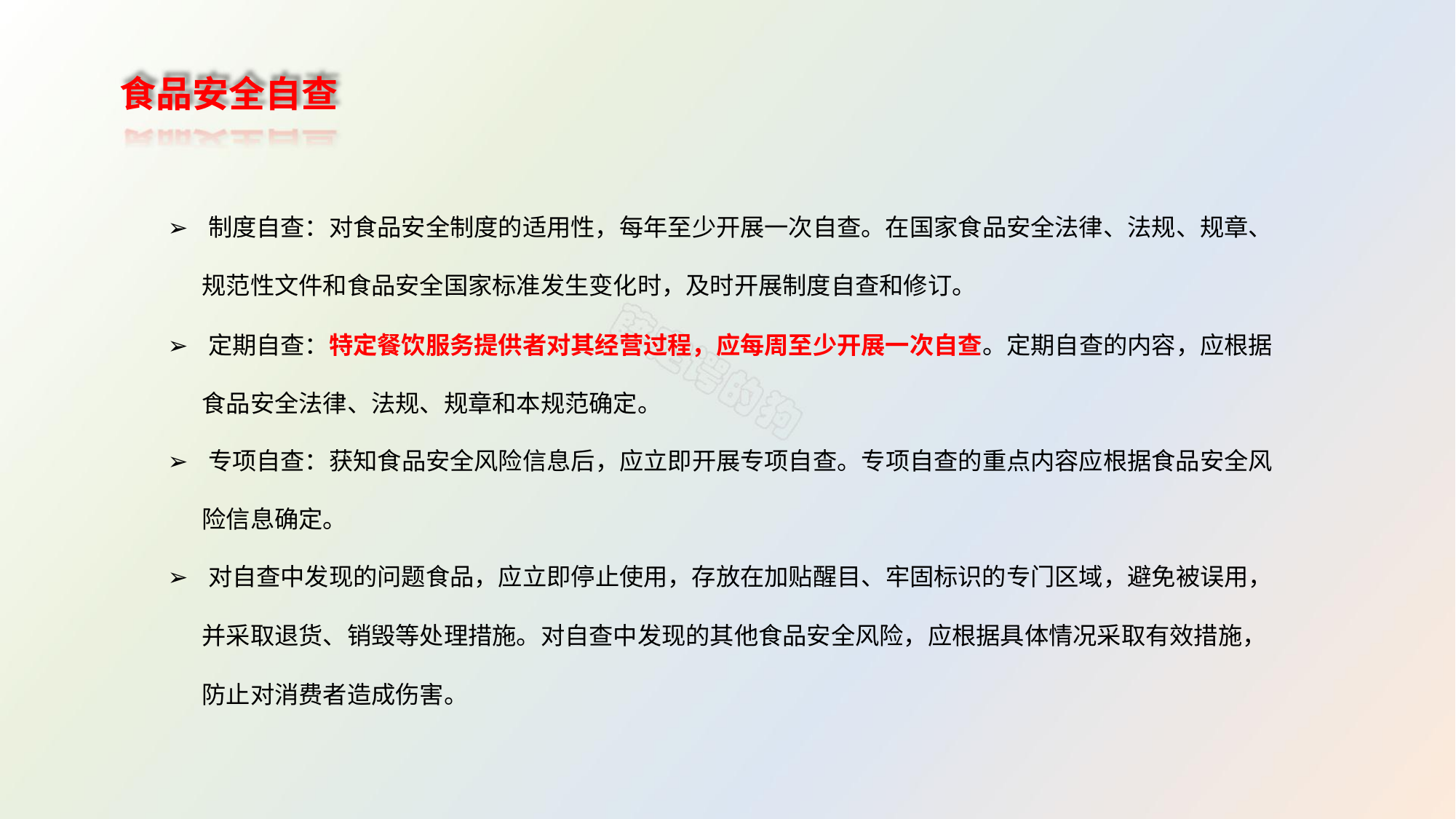

食品安全自查
➢ 制度自查：对食品安全制度的适用性，每年至少开展一次自查。在国家食品安全法律、法规、规章、
规范性文件和食品安全国家标准发生变化时，及时开展制度自查和修订。
➢ 定期自查：特定餐饮服务提供者对其经营过程，应每周至少开展一次自查。定期自查的内容，应根据
食品安全法律、法规、规章和本规范确定。
➢ 专项自查：获知食品安全风险信息后，应立即开展专项自查。专项自查的重点内容应根据食品安全风
险信息确定。
➢ 对自查中发现的问题食品，应立即停止使用，存放在加贴醒目、牢固标识的专门区域，避免被误用，
并采取退货、销毁等处理措施。对自查中发现的其他食品安全风险，应根据具体情况采取有效措施，
防止对消费者造成伤害。